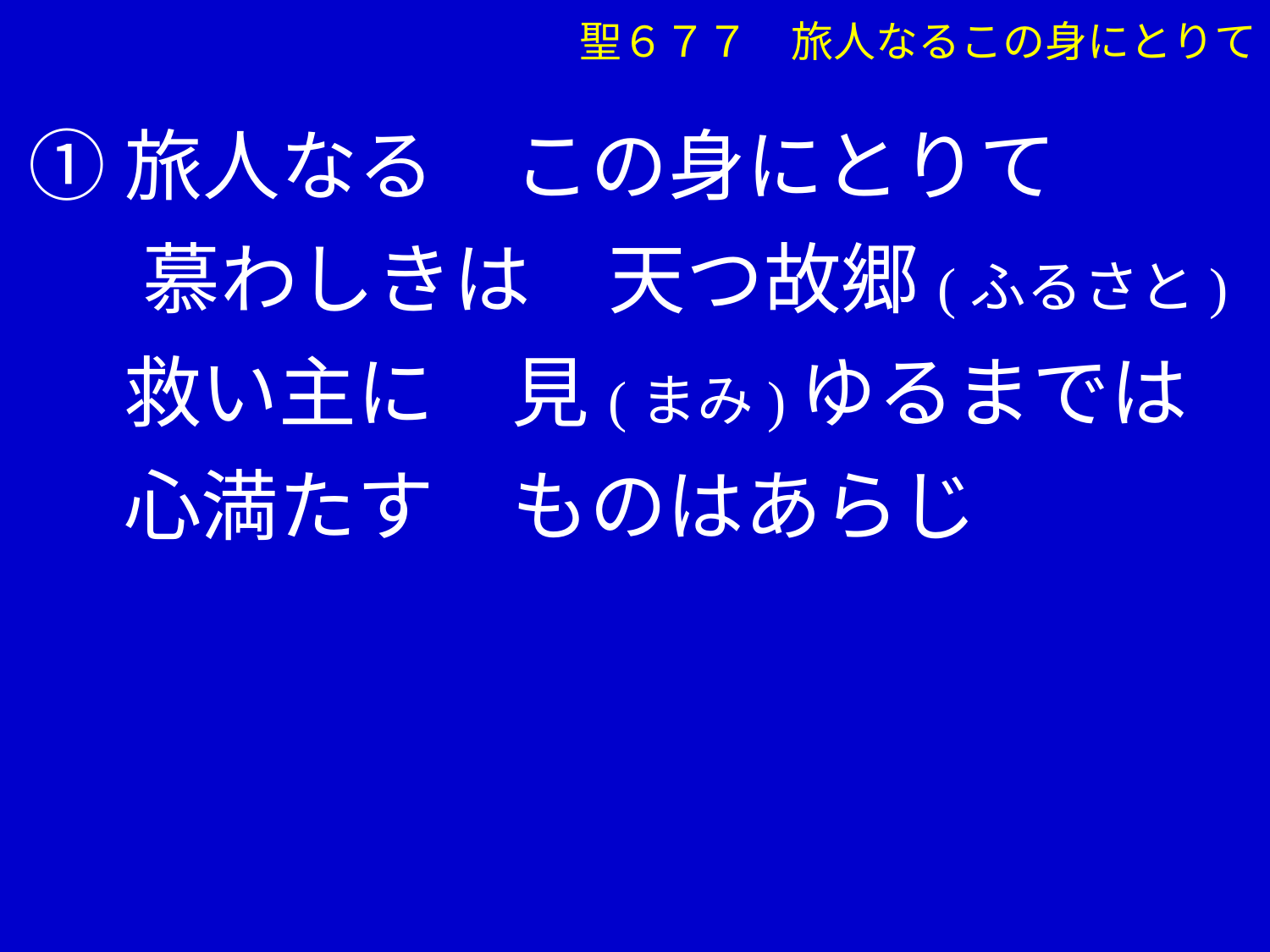

聖６７７　旅人なるこの身にとりて
①旅人なる　この身にとりて
 　慕わしきは　天つ故郷(ふるさと)
　 救い主に　見(まみ)ゆるまでは
　 心満たす　ものはあらじ